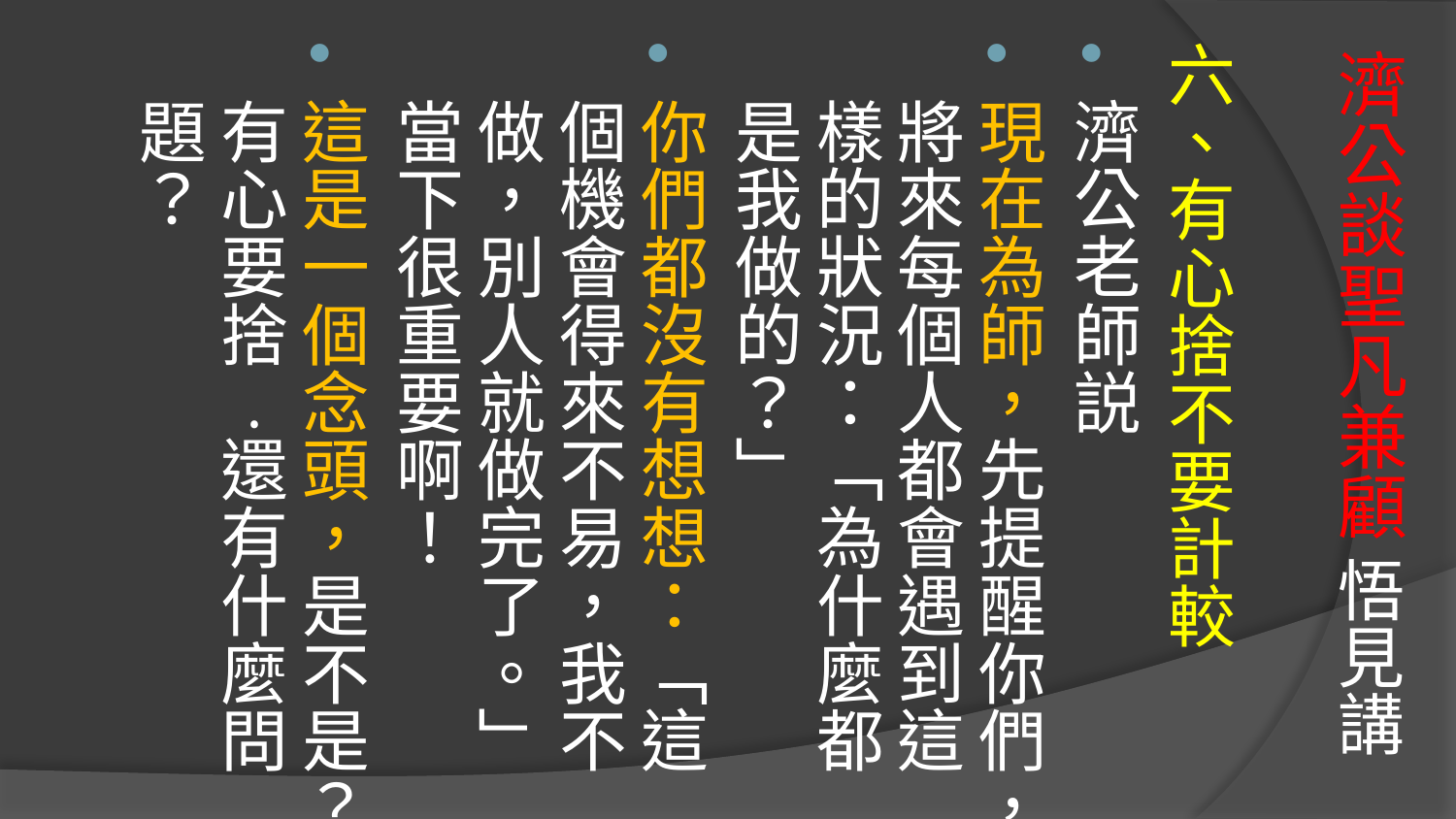

# 濟公談聖凡兼顧 悟見講
六、有心捨不要計較
濟公老師説
現在為師，先提醒你們，將來每個人都會遇到這樣的狀況：「為什麼都是我做的？」
你們都沒有想想：「這個機會得來不易，我不做，別人就做完了。」當下很重要啊！
這是一個念頭，是不是？有心要捨﹒還有什麼問題？